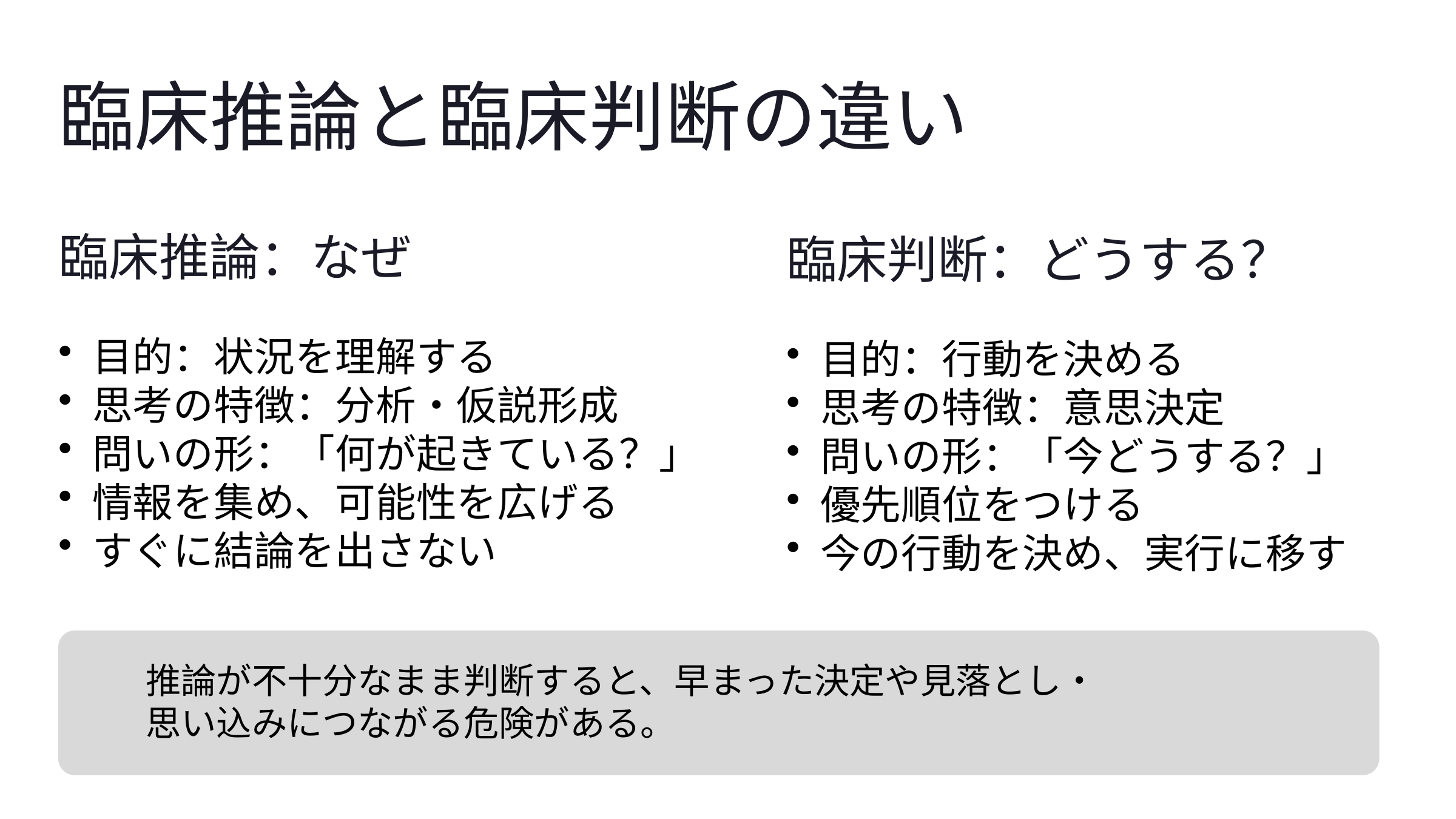

臨床推論と臨床判断の違い
臨床推論：なぜ
臨床判断：どうする？
目的：状況を理解する
思考の特徴：分析・仮説形成
問いの形：「何が起きている？」
情報を集め、可能性を広げる
すぐに結論を出さない
目的：行動を決める
思考の特徴：意思決定
問いの形：「今どうする？」
優先順位をつける
今の行動を決め、実行に移す

推論が不十分なまま判断すると、早まった決定や見落とし・
思い込みにつながる危険がある。